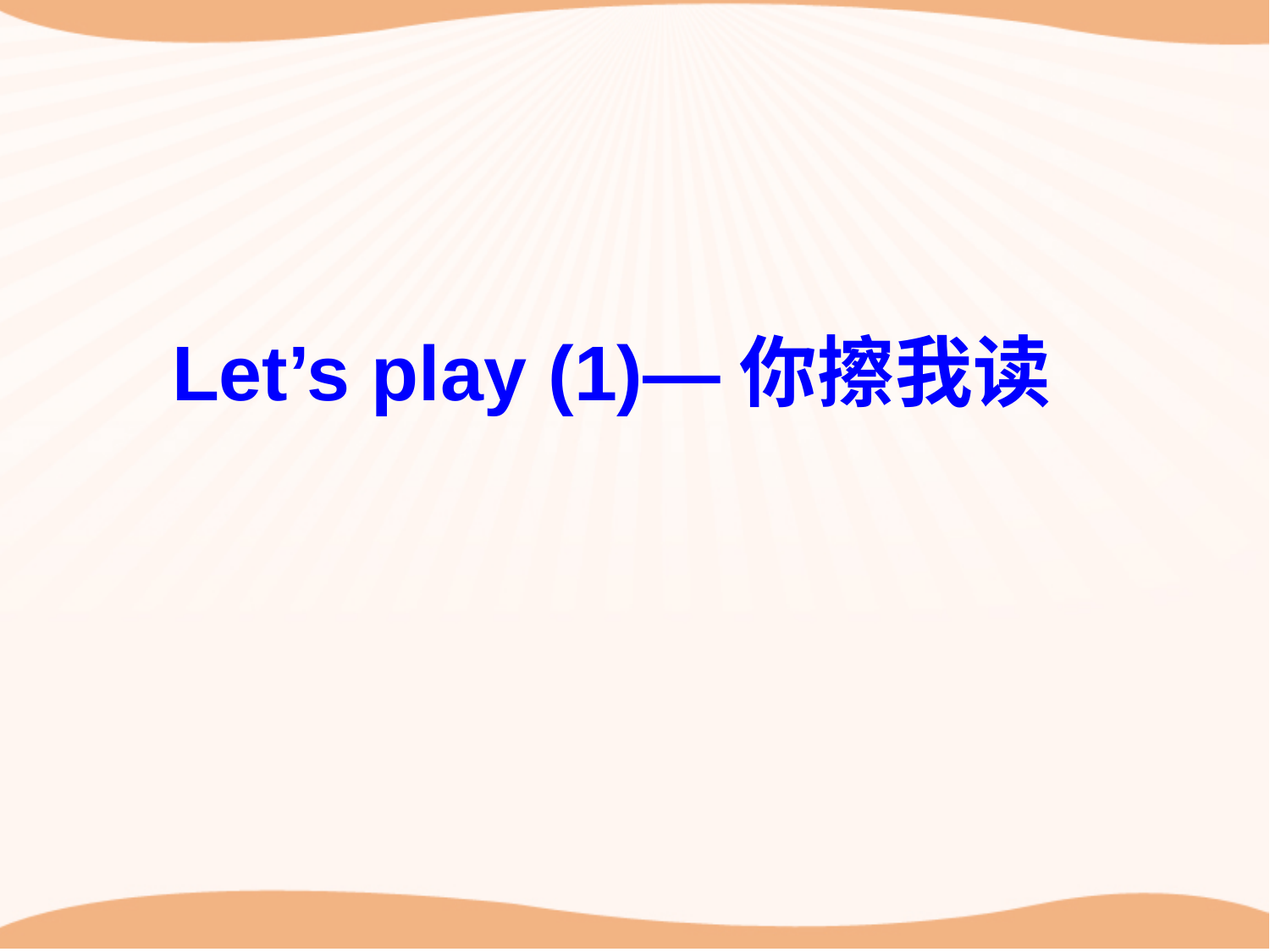

教师将全班分成两组，并将Let’s learn部分所学的词汇写在黑板上。然后两组轮流派两名学生到台前。一名学生随意读出黑板上的任一词汇，另一学生快速擦去该词，较快正确擦去该词的可为所在组得一分，擦错的扣一分，来不及擦的不得分也不扣分，最后得分高的组获胜。
Let’s play (1)—你擦我读